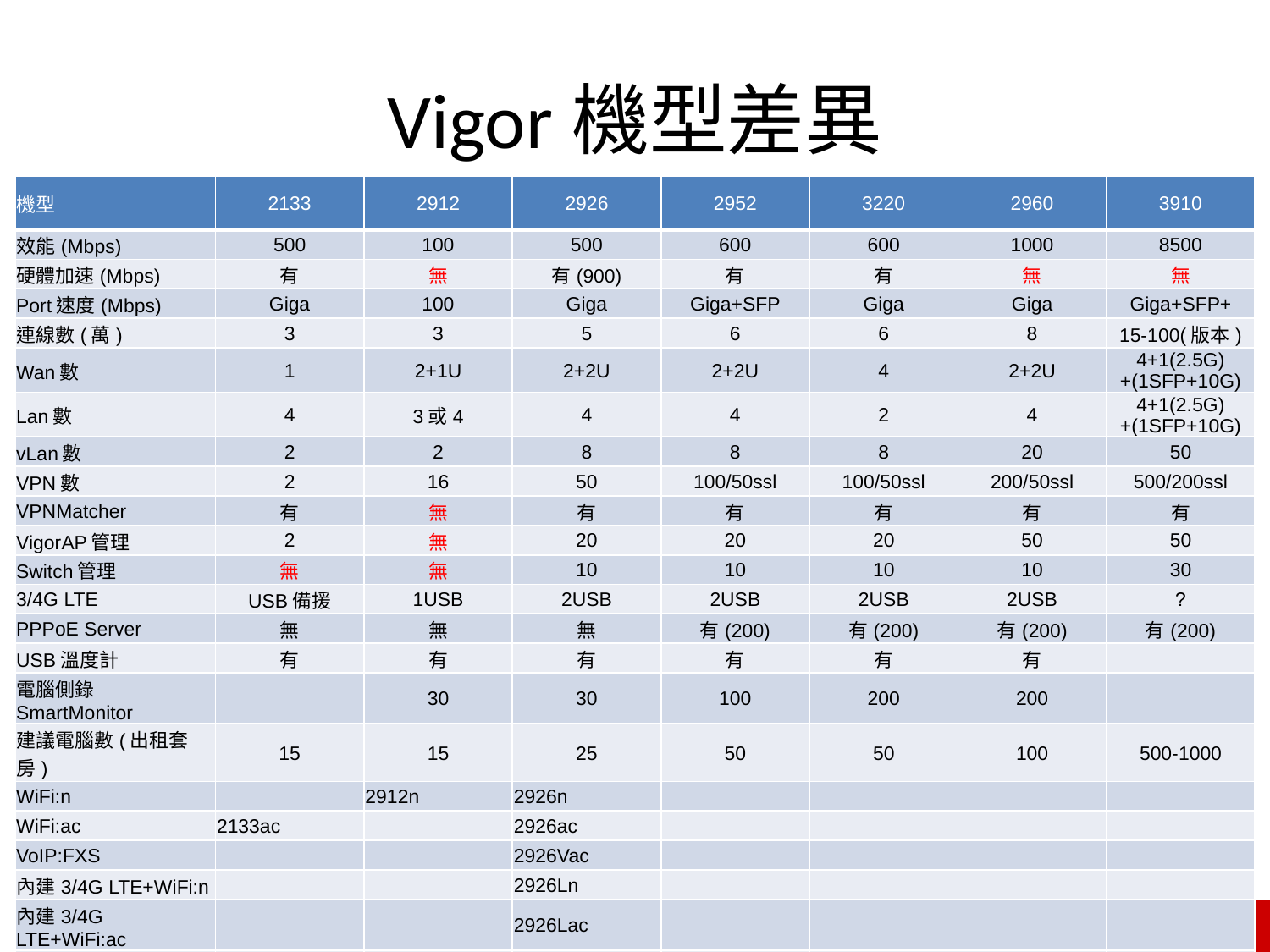

# Vigor機型差異
| 機型 | 2133 | 2912 | 2926 | 2952 | 3220 | 2960 | 3910 |
| --- | --- | --- | --- | --- | --- | --- | --- |
| 效能(Mbps) | 500 | 100 | 500 | 600 | 600 | 1000 | 8500 |
| 硬體加速(Mbps) | 有 | 無 | 有(900) | 有 | 有 | 無 | 無 |
| Port速度(Mbps) | Giga | 100 | Giga | Giga+SFP | Giga | Giga | Giga+SFP+ |
| 連線數(萬) | 3 | 3 | 5 | 6 | 6 | 8 | 15-100(版本) |
| Wan數 | 1 | 2+1U | 2+2U | 2+2U | 4 | 2+2U | 4+1(2.5G)+(1SFP+10G) |
| Lan數 | 4 | 3或4 | 4 | 4 | 2 | 4 | 4+1(2.5G)+(1SFP+10G) |
| vLan數 | 2 | 2 | 8 | 8 | 8 | 20 | 50 |
| VPN數 | 2 | 16 | 50 | 100/50ssl | 100/50ssl | 200/50ssl | 500/200ssl |
| VPNMatcher | 有 | 無 | 有 | 有 | 有 | 有 | 有 |
| VigorAP管理 | 2 | 無 | 20 | 20 | 20 | 50 | 50 |
| Switch管理 | 無 | 無 | 10 | 10 | 10 | 10 | 30 |
| 3/4G LTE | USB備援 | 1USB | 2USB | 2USB | 2USB | 2USB | ? |
| PPPoE Server | 無 | 無 | 無 | 有(200) | 有(200) | 有(200) | 有(200) |
| USB溫度計 | 有 | 有 | 有 | 有 | 有 | 有 |  |
| 電腦側錄SmartMonitor |  | 30 | 30 | 100 | 200 | 200 |  |
| 建議電腦數(出租套房) | 15 | 15 | 25 | 50 | 50 | 100 | 500-1000 |
| WiFi:n |  | 2912n | 2926n |  |  |  |  |
| WiFi:ac | 2133ac |  | 2926ac |  |  |  |  |
| VoIP:FXS |  |  | 2926Vac |  |  |  |  |
| 內建3/4G LTE+WiFi:n |  |  | 2926Ln |  |  |  |  |
| 內建3/4G LTE+WiFi:ac |  |  | 2926Lac |  |  |  |  |
| PoE |  |  |  | 2952p |  |  |  |
| NAT轉址至乙地 | 無 | 無 | 有 | 有 | 有 | 有 | 有 |